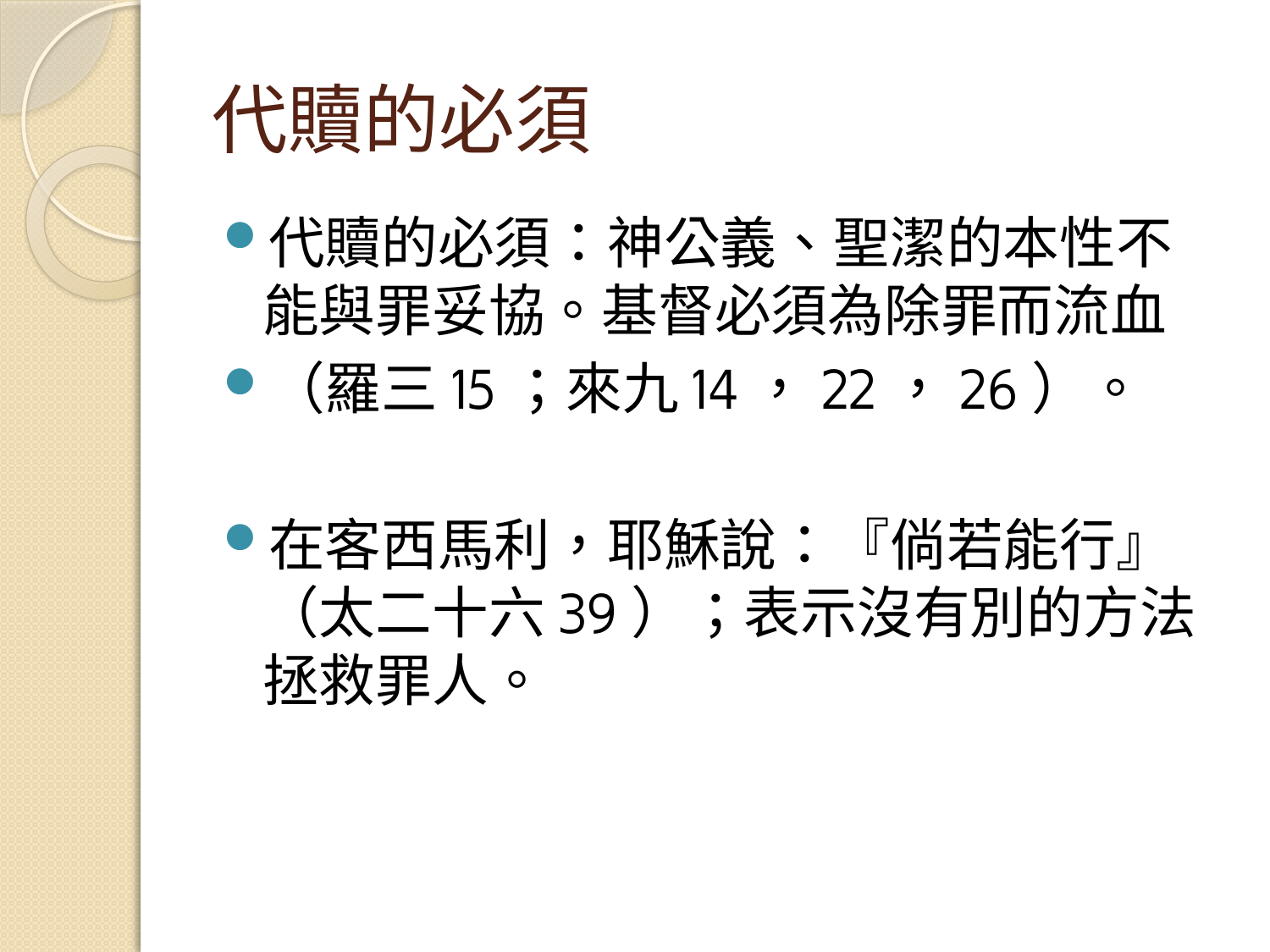

# 代贖的必須
代贖的必須：神公義、聖潔的本性不能與罪妥協。基督必須為除罪而流血
（羅三15；來九14，22，26）。

在客西馬利，耶穌說：『倘若能行』（太二十六39）；表示沒有別的方法拯救罪人。